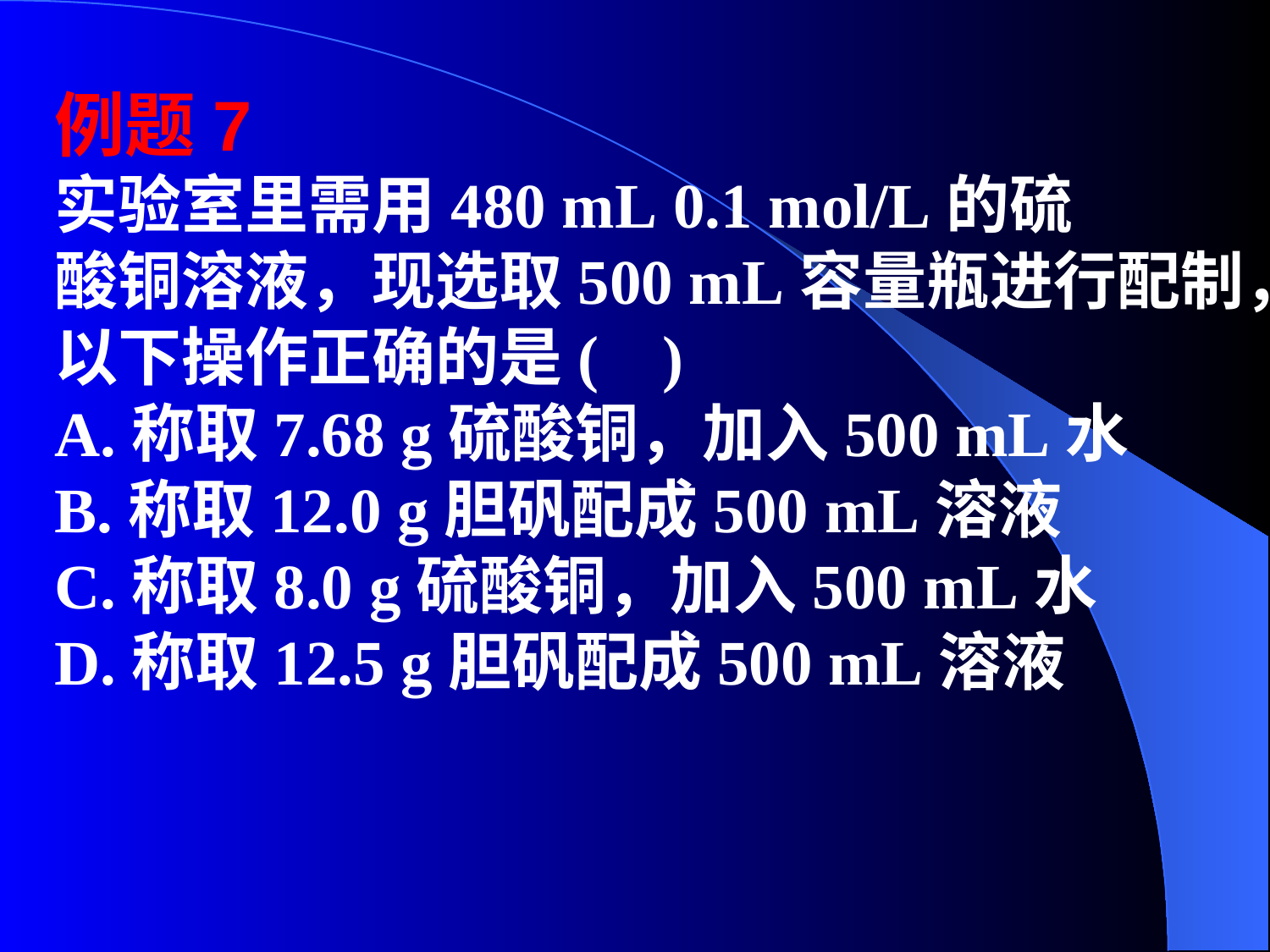

例题7
实验室里需用480 mL 0.1 mol/L的硫
酸铜溶液，现选取500 mL容量瓶进行配制，以下操作正确的是(    )
A.称取7.68 g硫酸铜，加入500 mL水
B.称取12.0 g胆矾配成500 mL溶液
C.称取8.0 g硫酸铜，加入500 mL水
D.称取12.5 g胆矾配成500 mL溶液

17